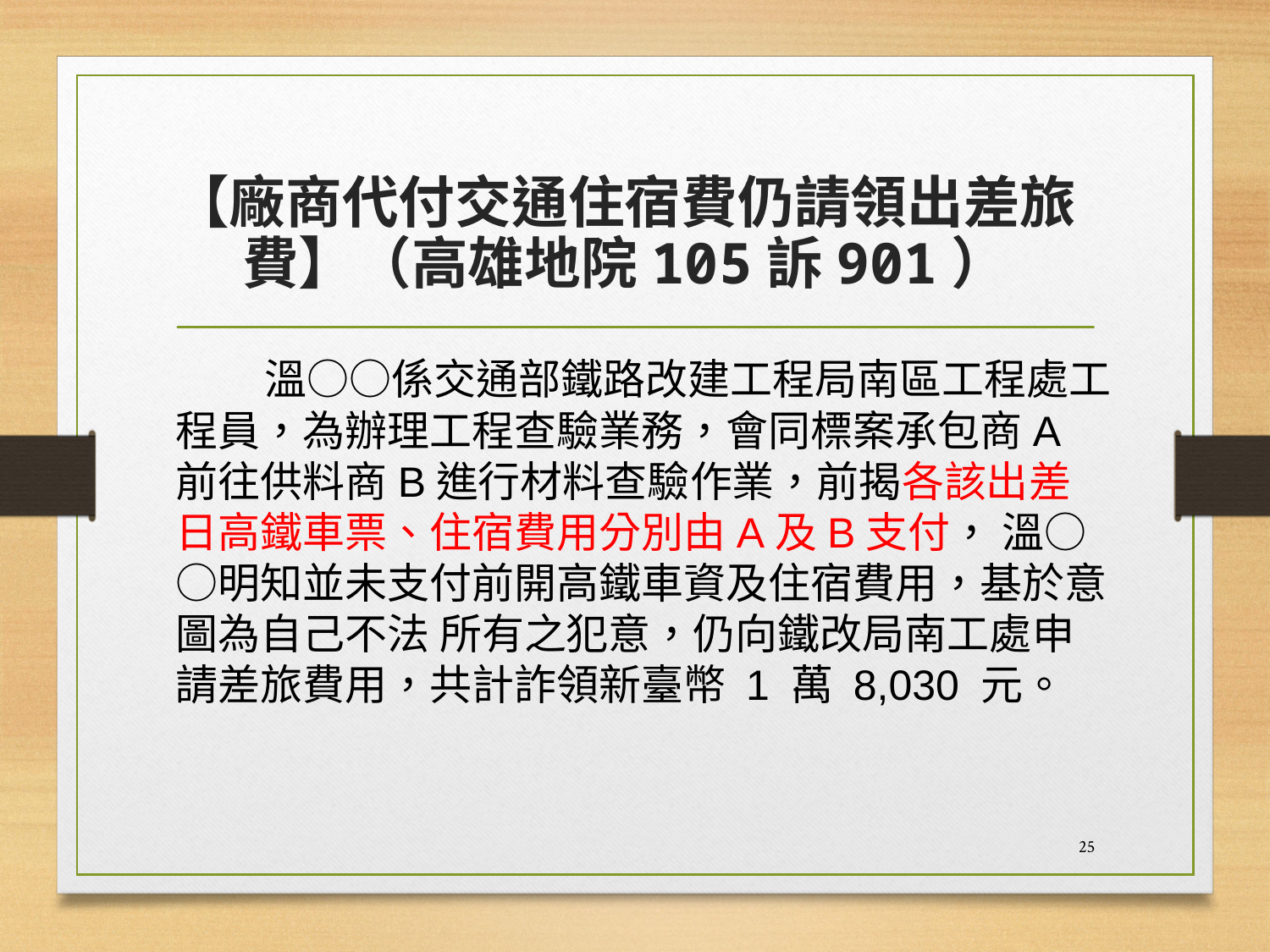

# 【廠商代付交通住宿費仍請領出差旅費】（高雄地院105訴901）
       溫○○係交通部鐵路改建工程局南區工程處工程員，為辦理工程查驗業務，會同標案承包商A前往供料商B進行材料查驗作業，前揭各該出差日高鐵車票、住宿費用分別由A及B支付， 溫○○明知並未支付前開高鐵車資及住宿費用，基於意圖為自己不法 所有之犯意，仍向鐵改局南工處申請差旅費用，共計詐領新臺幣 1 萬 8,030 元。
25